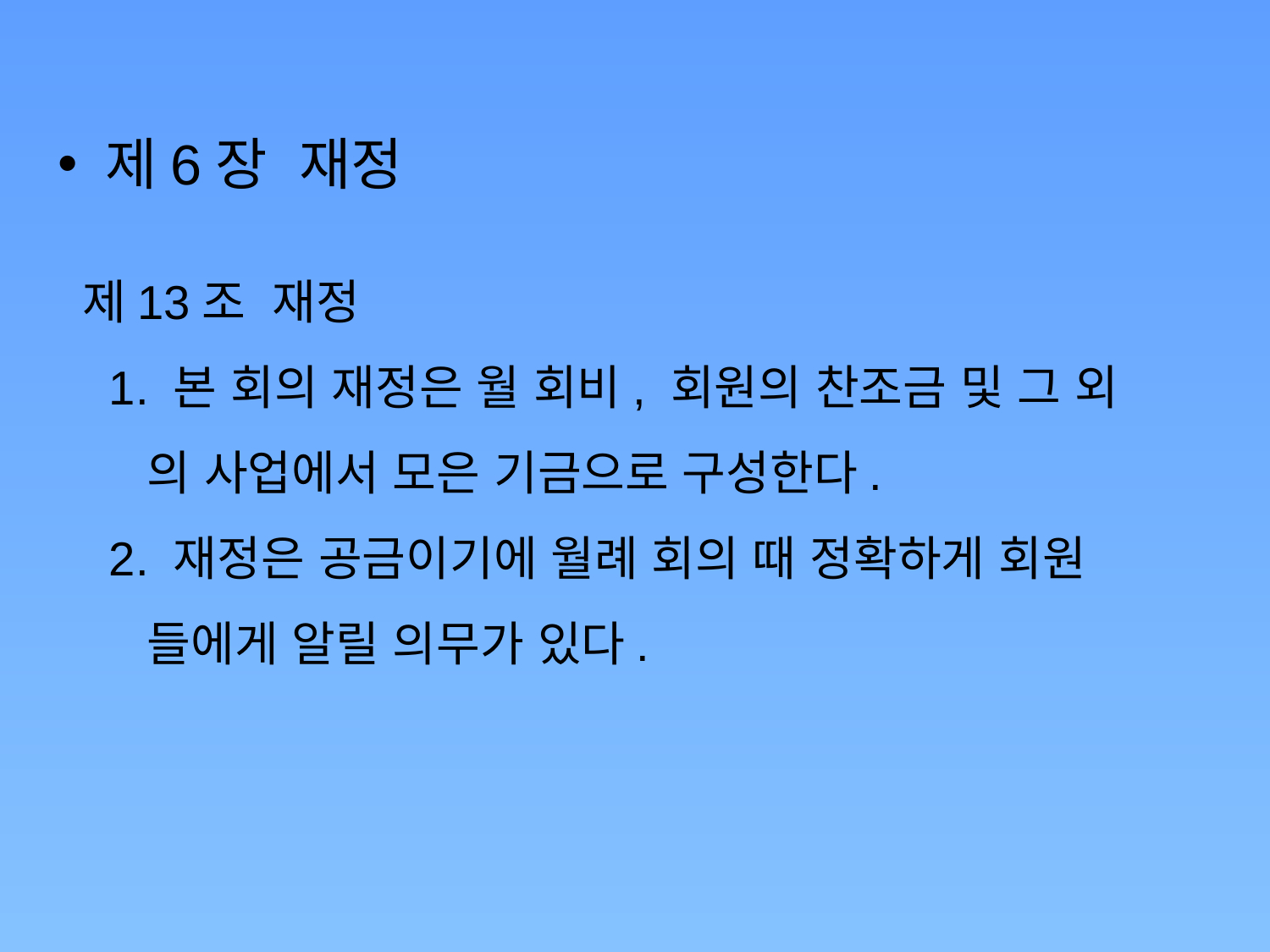

제6장  재정
제13조  재정
  1. 본 회의 재정은 월 회비, 회원의 찬조금 및 그 외
    의 사업에서 모은 기금으로 구성한다.
  2. 재정은 공금이기에 월례 회의 때 정확하게 회원
    들에게 알릴 의무가 있다.